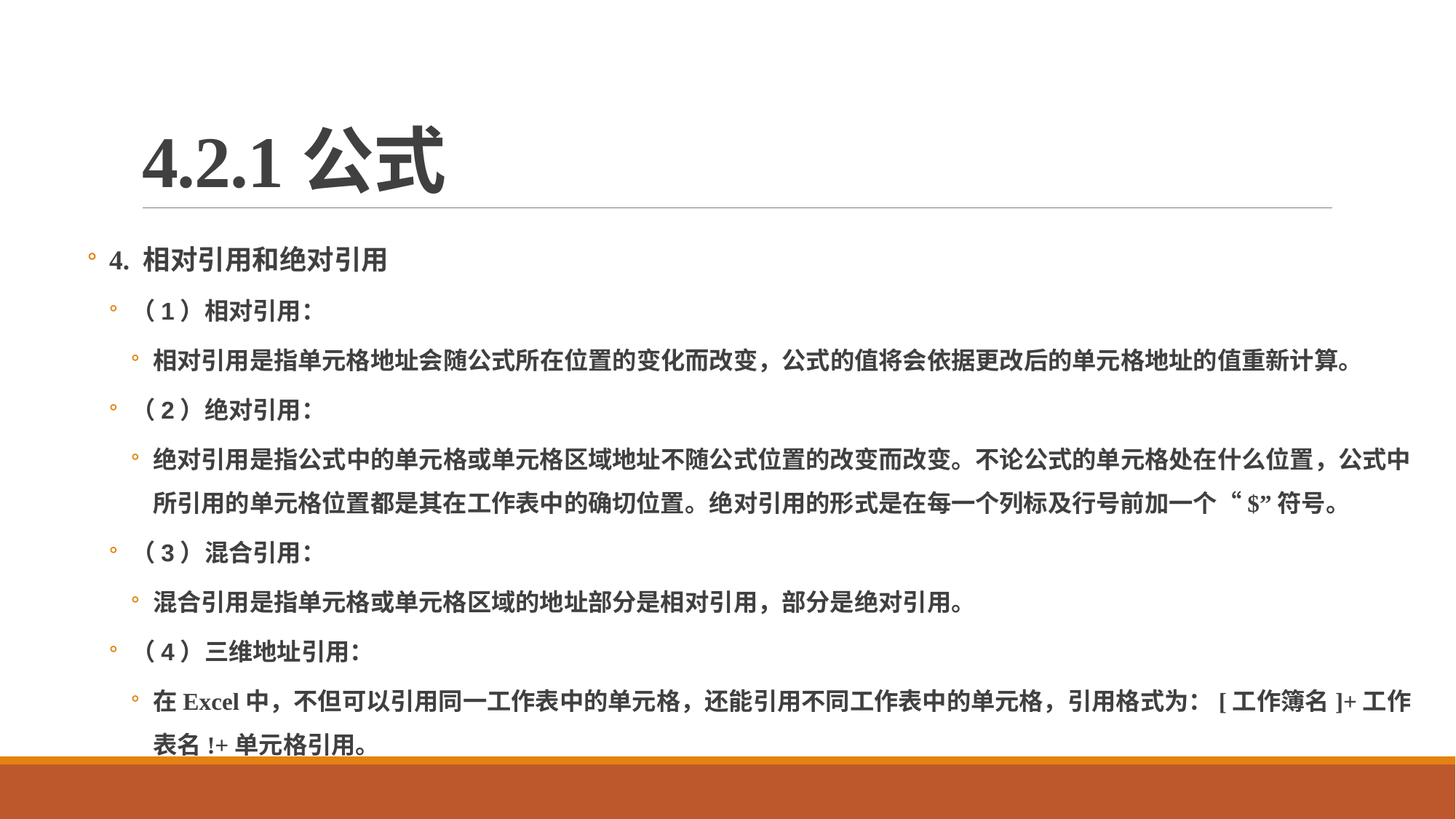

# 4.2.1公式
4. 相对引用和绝对引用
（1）相对引用：
相对引用是指单元格地址会随公式所在位置的变化而改变，公式的值将会依据更改后的单元格地址的值重新计算。
（2）绝对引用：
绝对引用是指公式中的单元格或单元格区域地址不随公式位置的改变而改变。不论公式的单元格处在什么位置，公式中所引用的单元格位置都是其在工作表中的确切位置。绝对引用的形式是在每一个列标及行号前加一个“$”符号。
（3）混合引用：
混合引用是指单元格或单元格区域的地址部分是相对引用，部分是绝对引用。
（4）三维地址引用：
在Excel中，不但可以引用同一工作表中的单元格，还能引用不同工作表中的单元格，引用格式为：[工作簿名]+工作表名!+单元格引用。